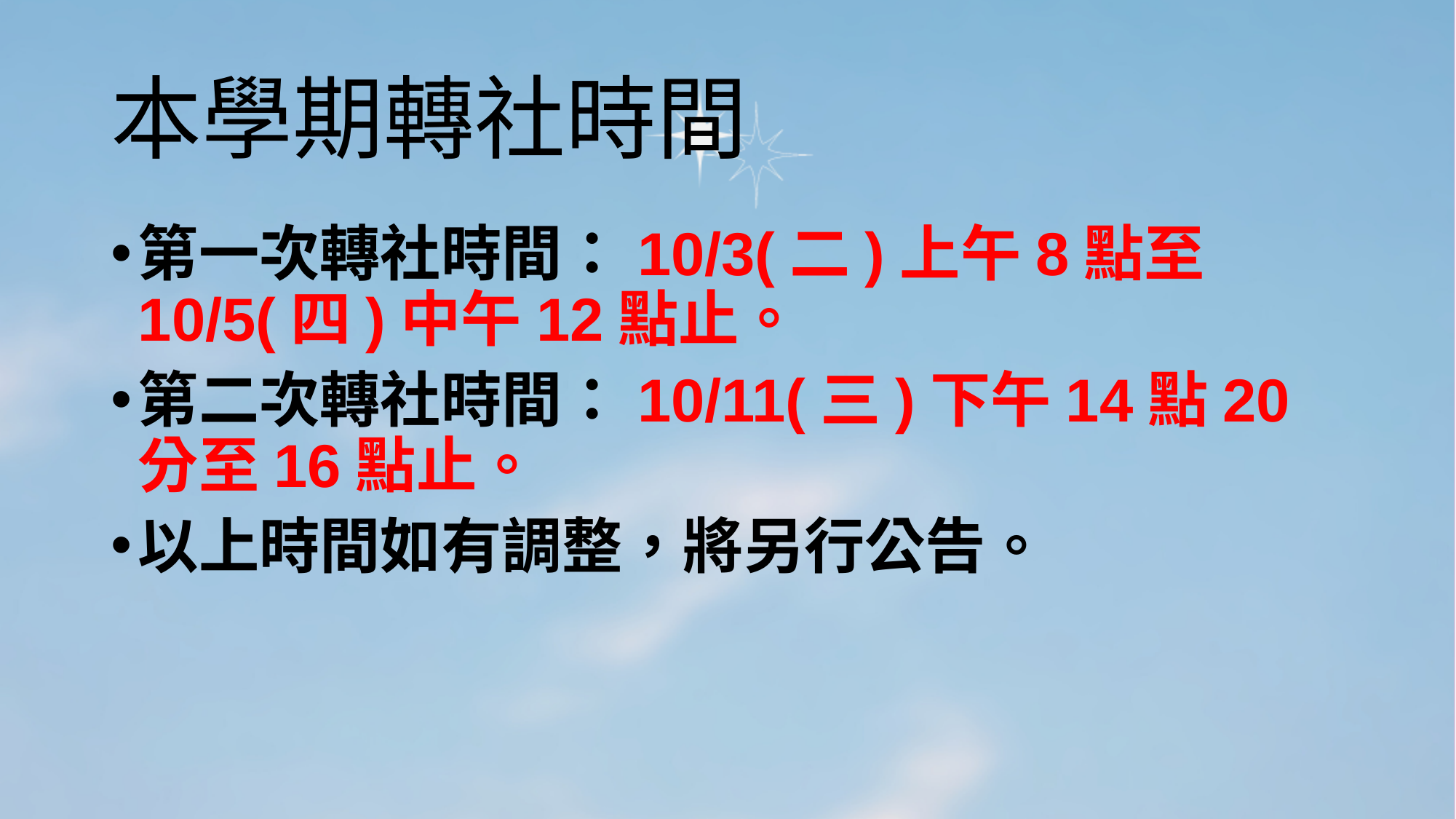

# 本學期轉社時間
第一次轉社時間：10/3(二)上午8點至10/5(四)中午12點止。
第二次轉社時間：10/11(三)下午14點20分至16點止。
以上時間如有調整，將另行公告。